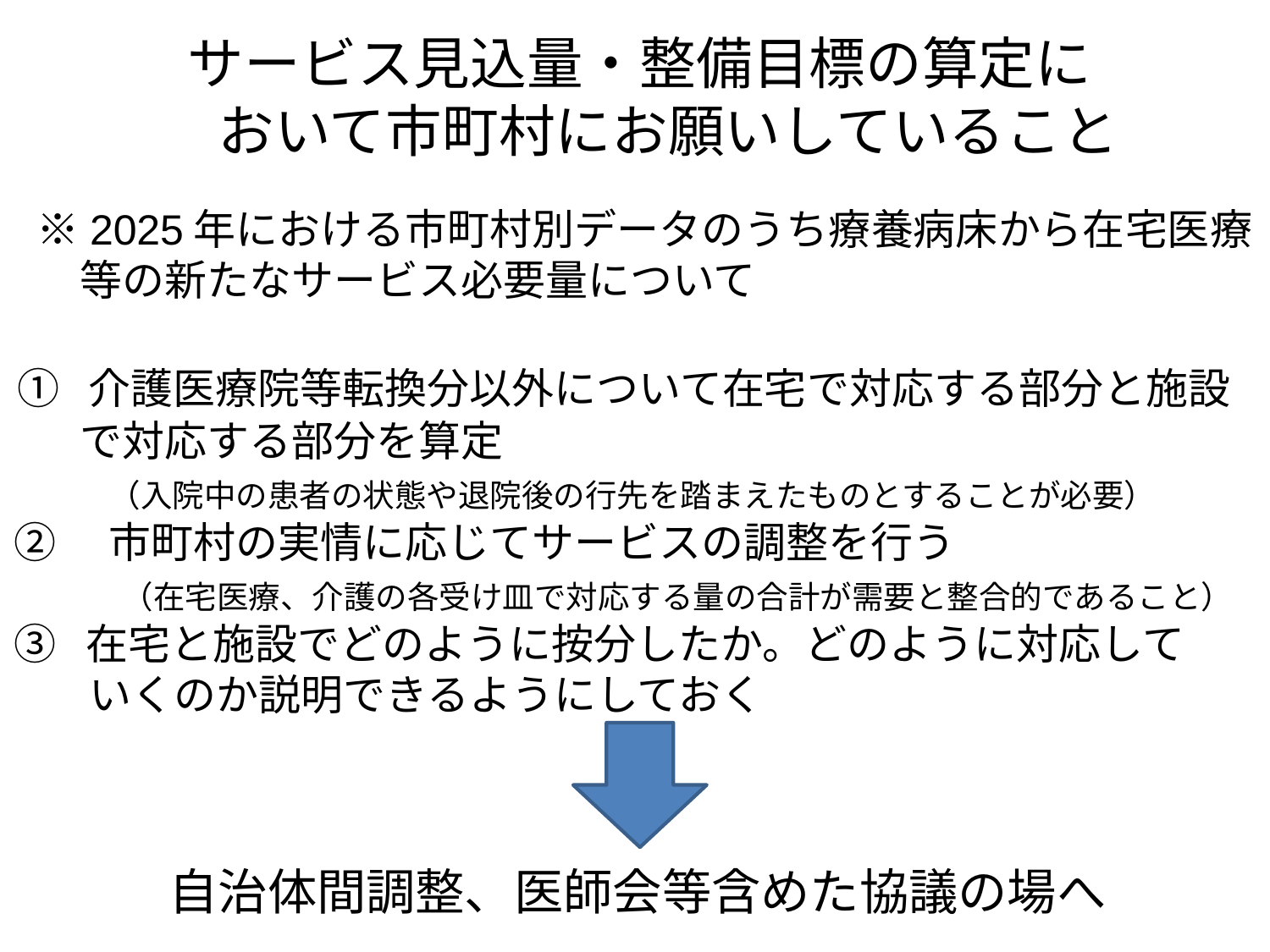

サービス見込量・整備目標の算定に
　おいて市町村にお願いしていること
　※2025年における市町村別データのうち療養病床から在宅医療
　　等の新たなサービス必要量について

  ①  介護医療院等転換分以外について在宅で対応する部分と施設
　　で対応する部分を算定
  　　（入院中の患者の状態や退院後の行先を踏まえたものとすることが必要）
  ②　市町村の実情に応じてサービスの調整を行う
　　　（在宅医療、介護の各受け皿で対応する量の合計が需要と整合的であること）
  ③  在宅と施設でどのように按分したか。どのように対応して
　　 いくのか説明できるようにしておく

自治体間調整、医師会等含めた協議の場へ